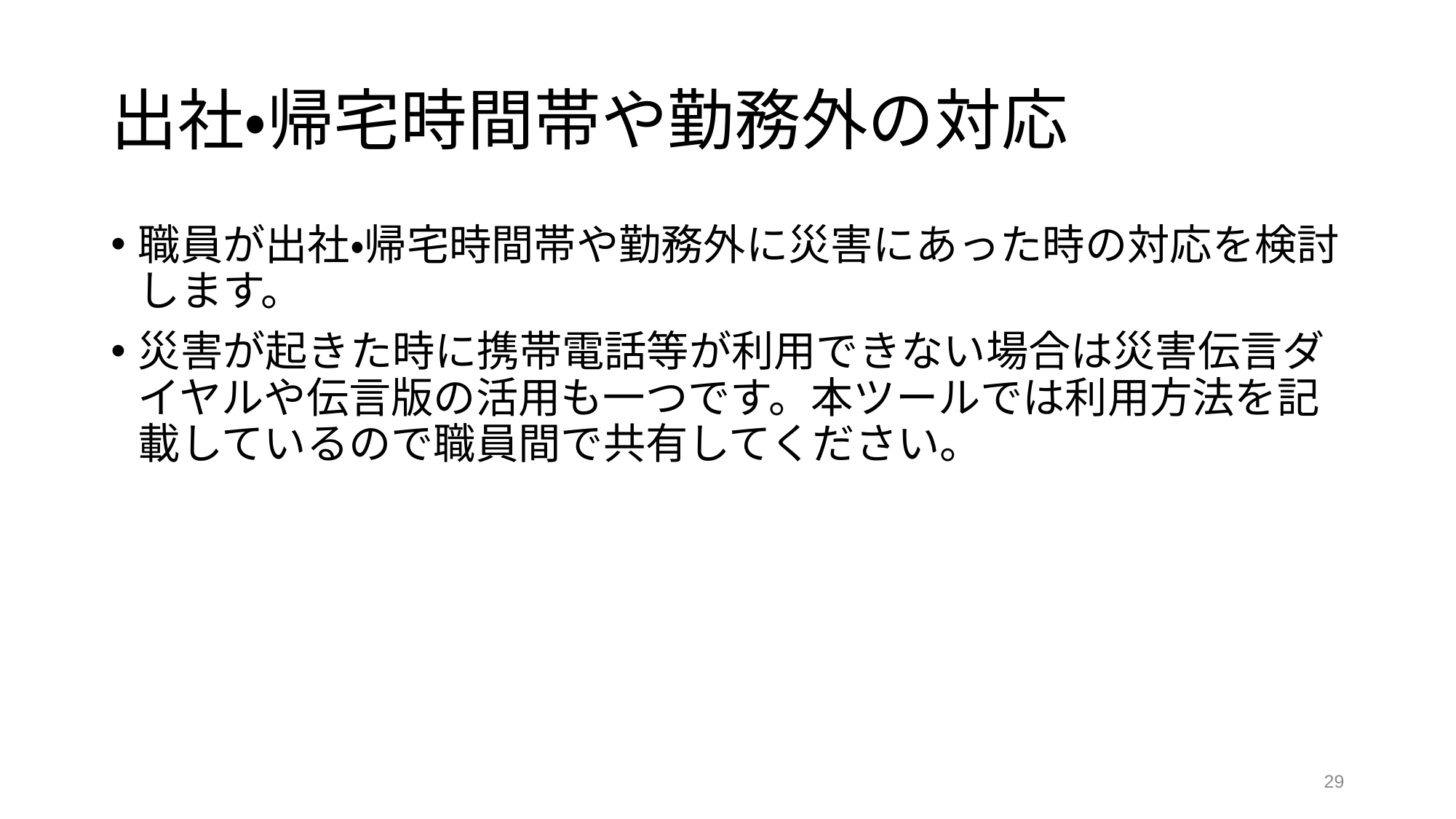

# 出社・帰宅時間帯や勤務外の対応
職員が出社・帰宅時間帯や勤務外に災害にあった時の対応を検討します。
災害が起きた時に携帯電話等が利用できない場合は災害伝言ダイヤルや伝言版の活用も一つです。本ツールでは利用方法を記載しているので職員間で共有してください。
29